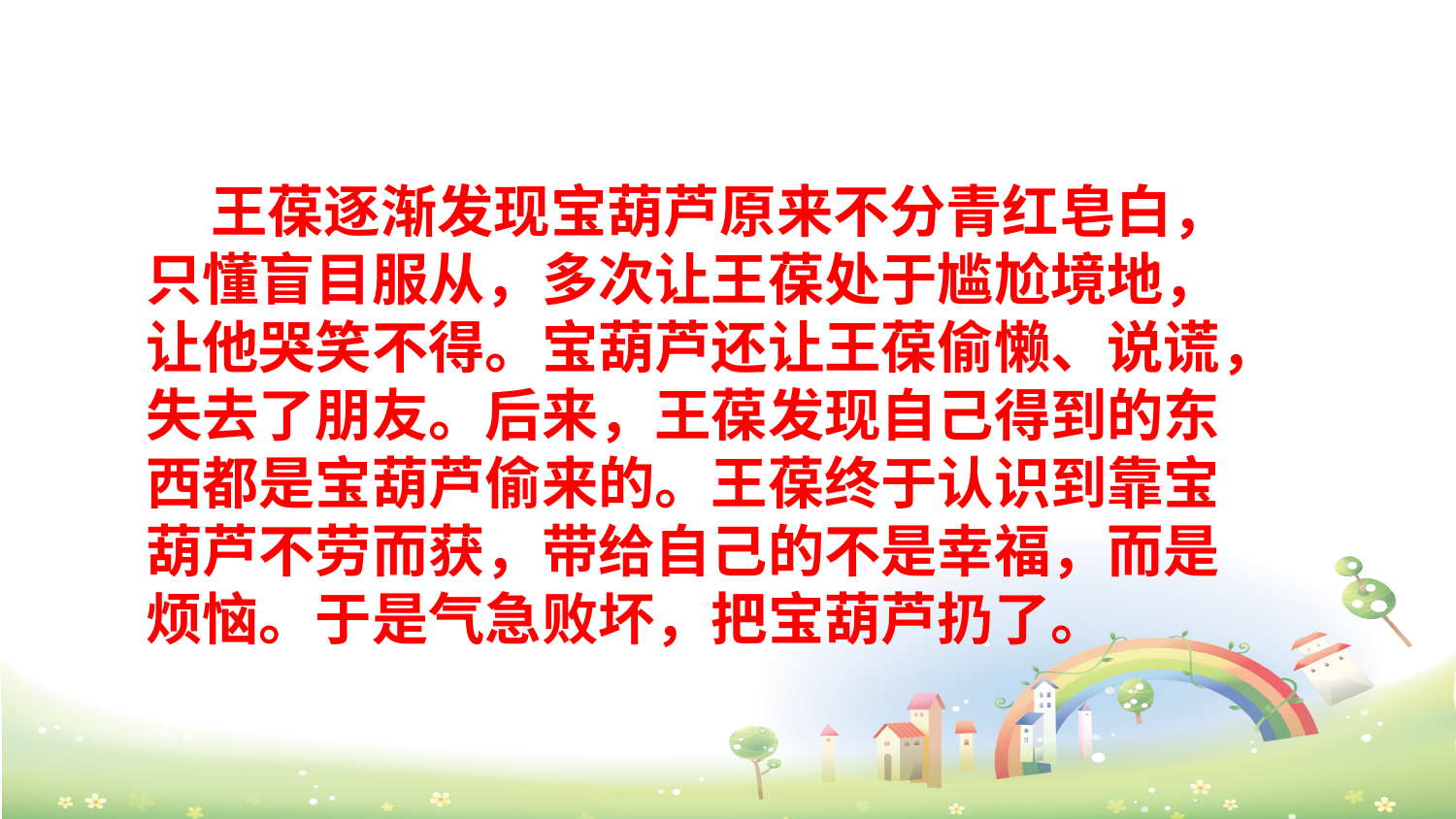

王葆逐渐发现宝葫芦原来不分青红皂白，只懂盲目服从，多次让王葆处于尴尬境地，让他哭笑不得。宝葫芦还让王葆偷懒、说谎，失去了朋友。后来，王葆发现自己得到的东西都是宝葫芦偷来的。王葆终于认识到靠宝葫芦不劳而获，带给自己的不是幸福，而是烦恼。于是气急败坏，把宝葫芦扔了。